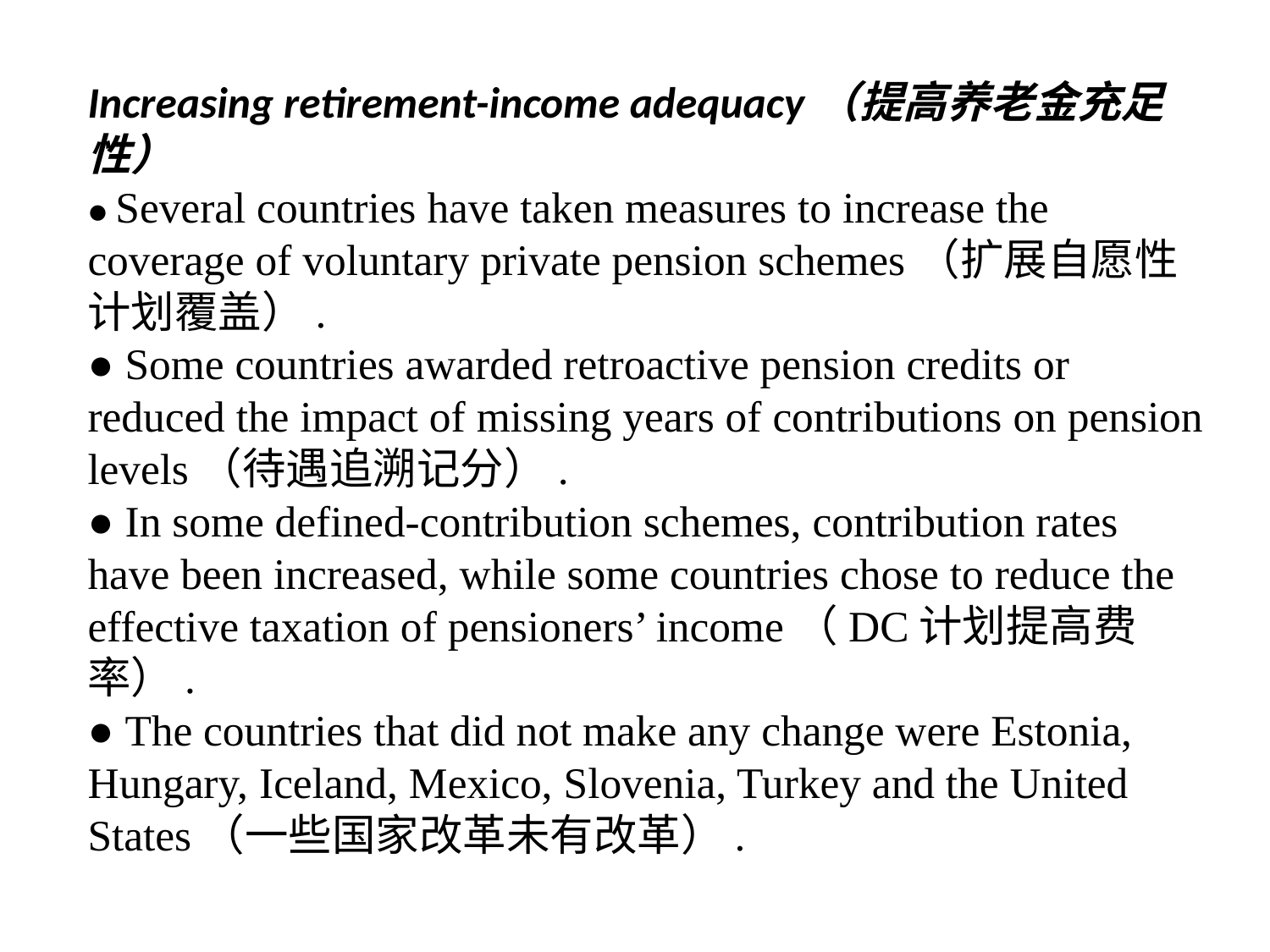

Increasing retirement-income adequacy（提高养老金充足性）
● Several countries have taken measures to increase the coverage of voluntary private pension schemes（扩展自愿性计划覆盖）.
● Some countries awarded retroactive pension credits or reduced the impact of missing years of contributions on pension levels（待遇追溯记分）.
● In some defined-contribution schemes, contribution rates have been increased, while some countries chose to reduce the effective taxation of pensioners’ income（DC计划提高费率）.
● The countries that did not make any change were Estonia, Hungary, Iceland, Mexico, Slovenia, Turkey and the United States（一些国家改革未有改革）.